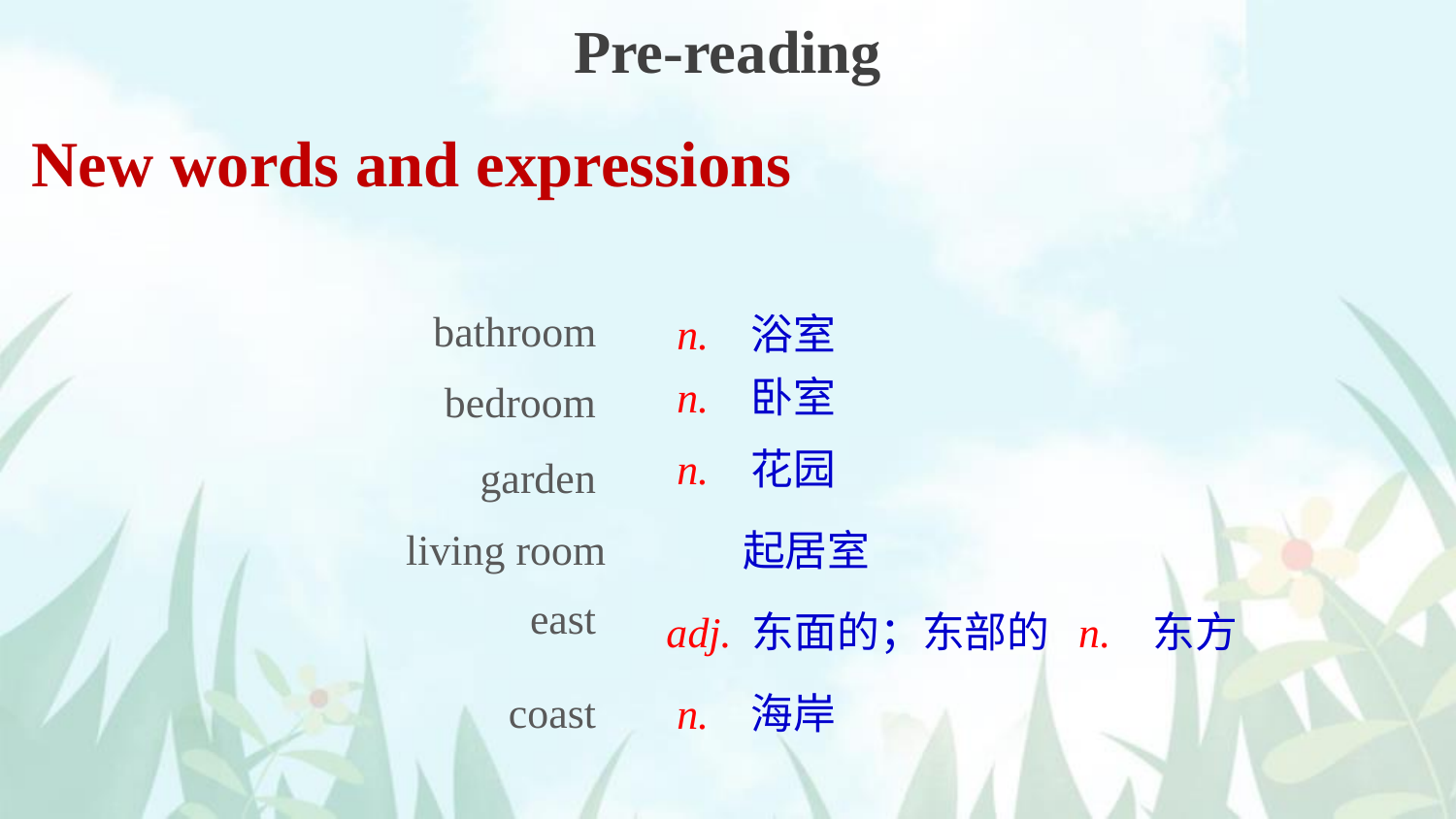

Pre-reading
New words and expressions
bathroom
 n.   浴室
 n.   卧室
 n.   花园
       起居室
adj. 东面的；东部的  n.   东方
 n.   海岸
bedroom
garden
living room
east
coast